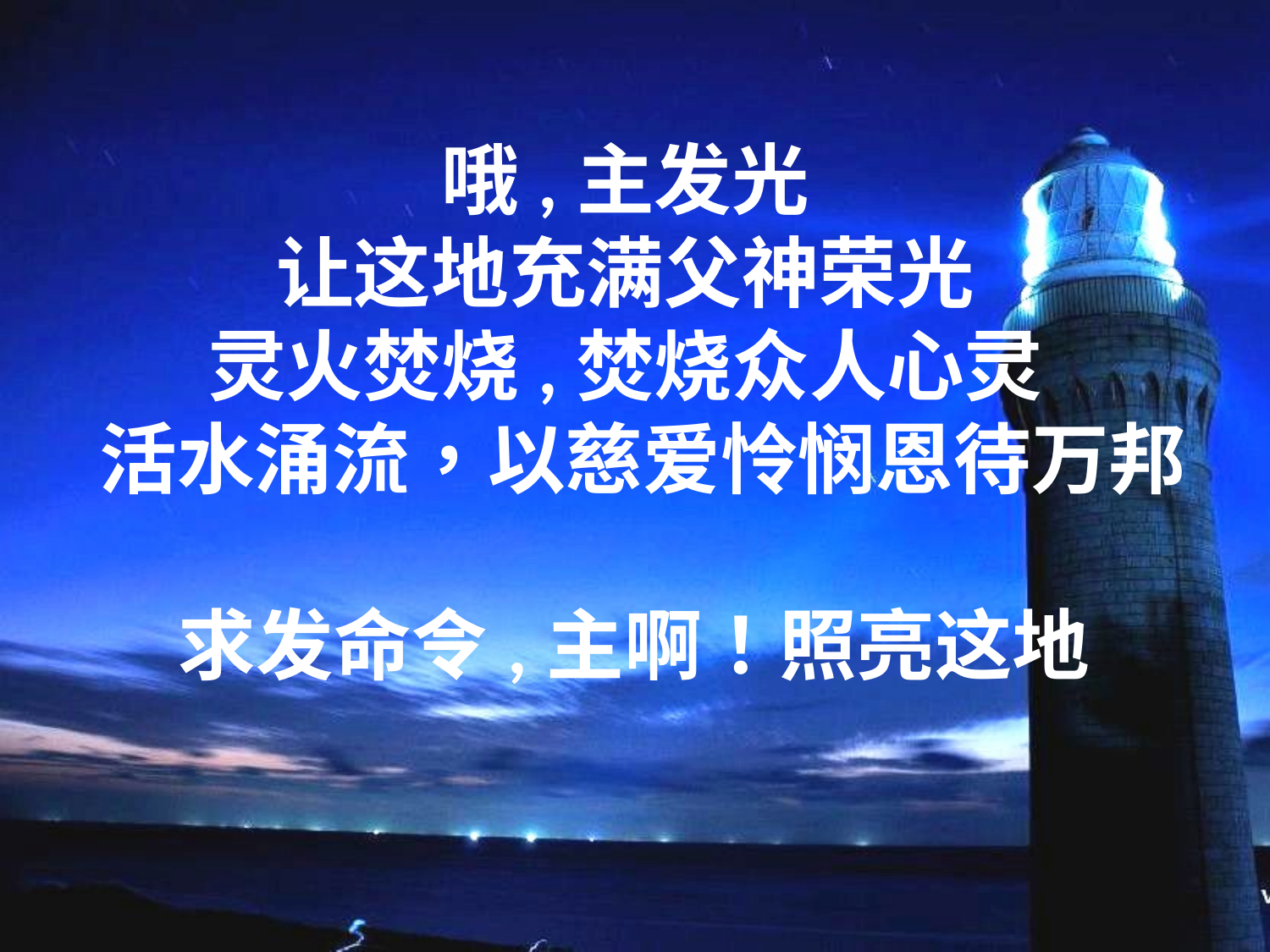

# 哦,主发光 让这地充满父神荣光 灵火焚烧,焚烧众人心灵 活水涌流，以慈爱怜悯恩待万邦 求发命令,主啊！照亮这地